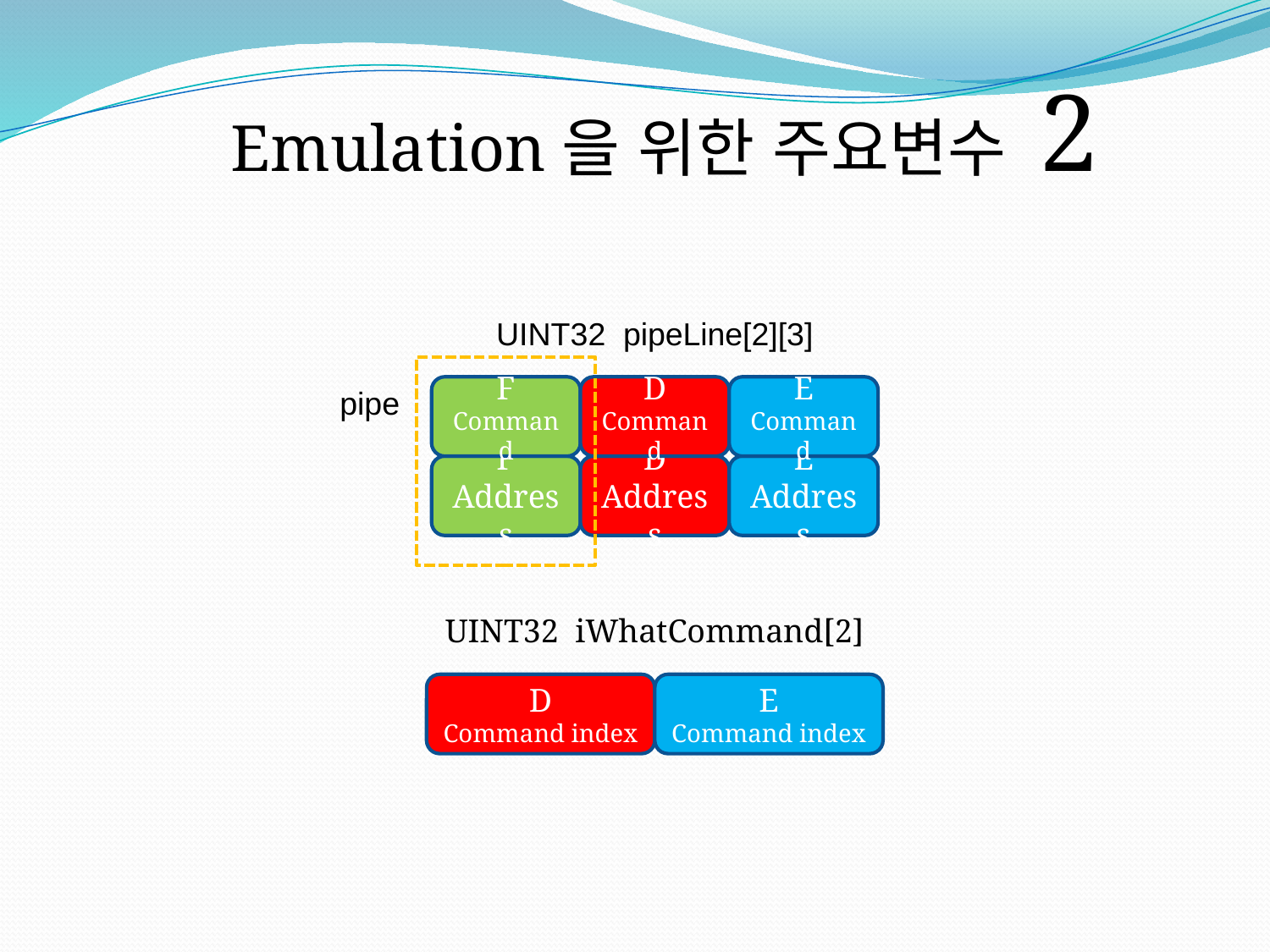

Emulation을 위한 주요변수 2
UINT32  pipeLine[2][3]

F
Command
D
Command
E
Command
F
Address
D
Address
E
Address
UINT32  iWhatCommand[2]
D
Command index
E
Command index
pipe